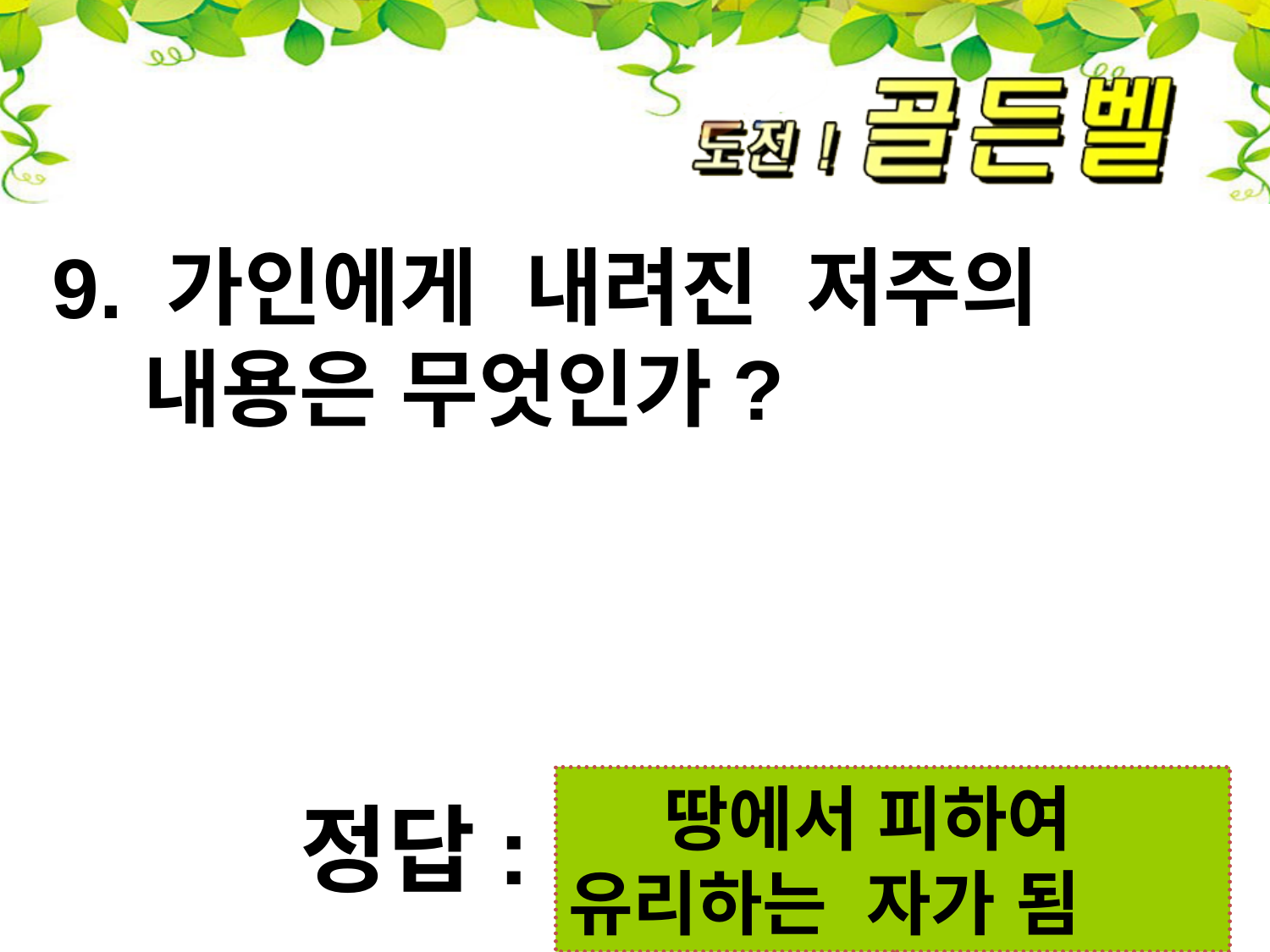

9. 가인에게  내려진  저주의
   내용은 무엇인가?
첨성대
    땅에서 피하여
유리하는  자가 됨
정답: